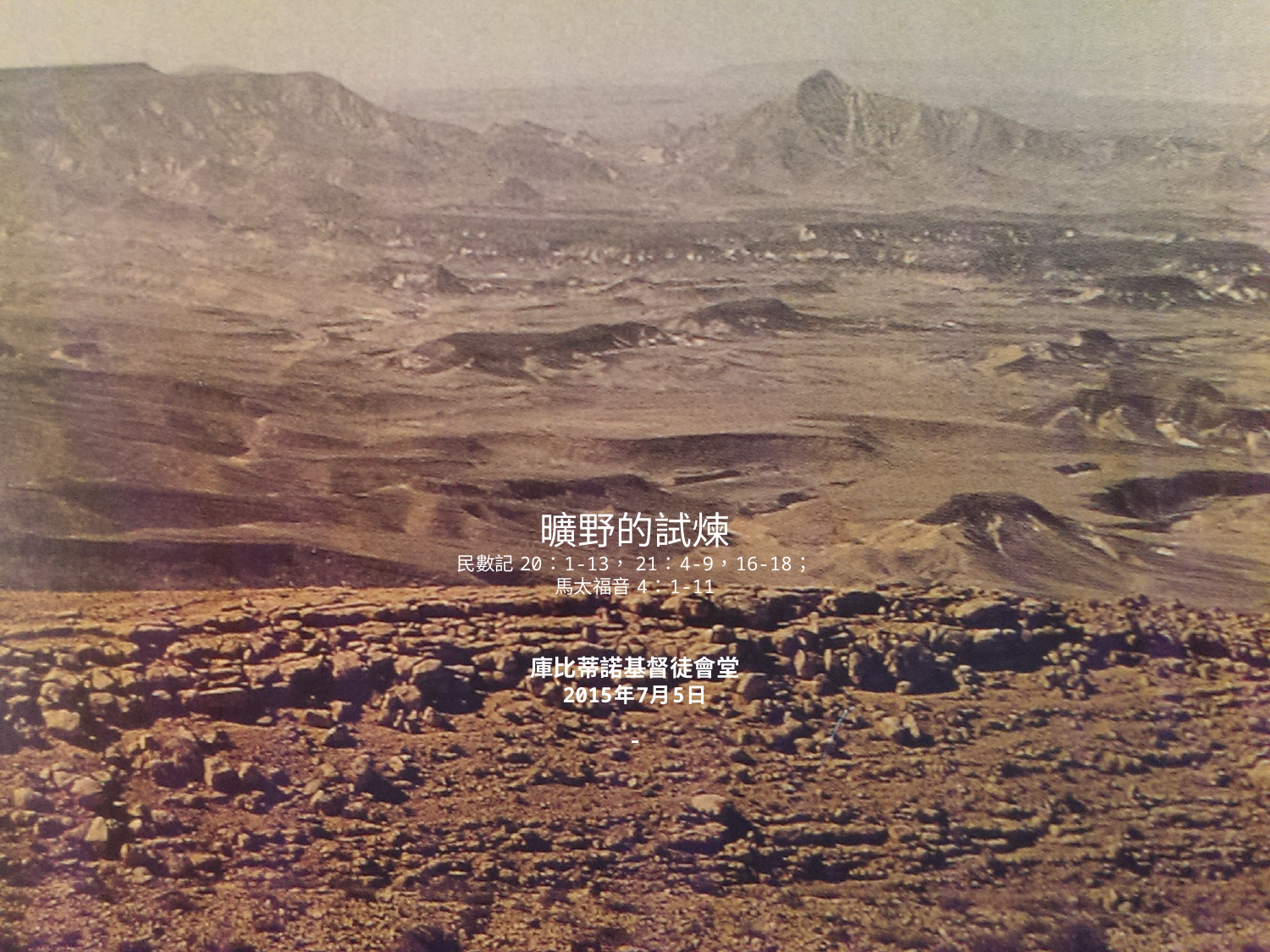

# 曠野的試煉 民數記 20：1-13， 21：4-9，16-18； 馬太福音 4：1-11 庫比蒂諾基督徒會堂 2015年7月5日